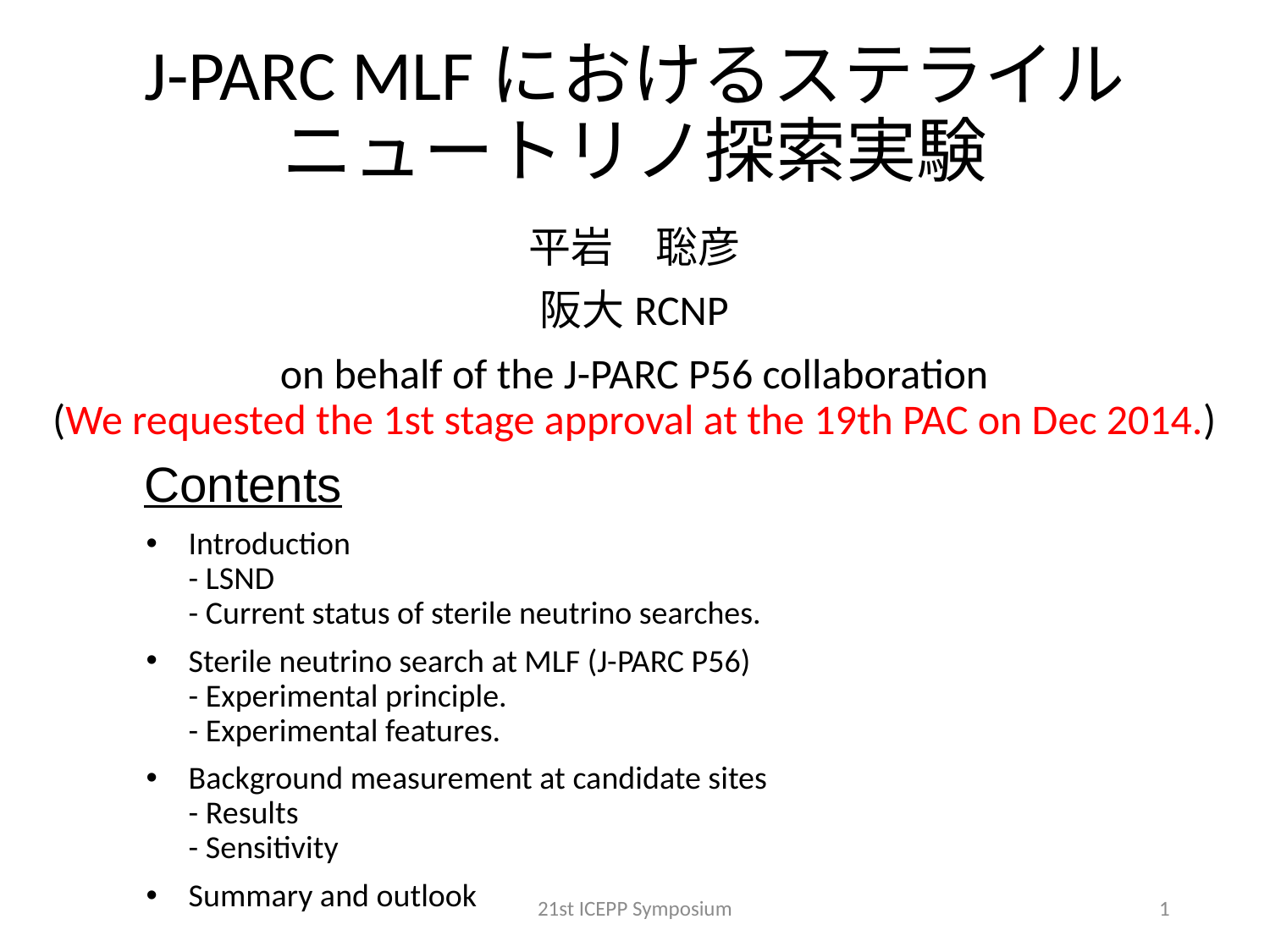

# J-PARC MLFにおけるステライルニュートリノ探索実験
平岩　聡彦
阪大RCNP
on behalf of the J-PARC P56 collaboration
(We requested the 1st stage approval at the 19th PAC on Dec 2014.)
Contents
Introduction
- LSND
- Current status of sterile neutrino searches.
Sterile neutrino search at MLF (J-PARC P56)
- Experimental principle.
- Experimental features.
Background measurement at candidate sites
- Results
- Sensitivity
Summary and outlook
21st ICEPP Symposium
1